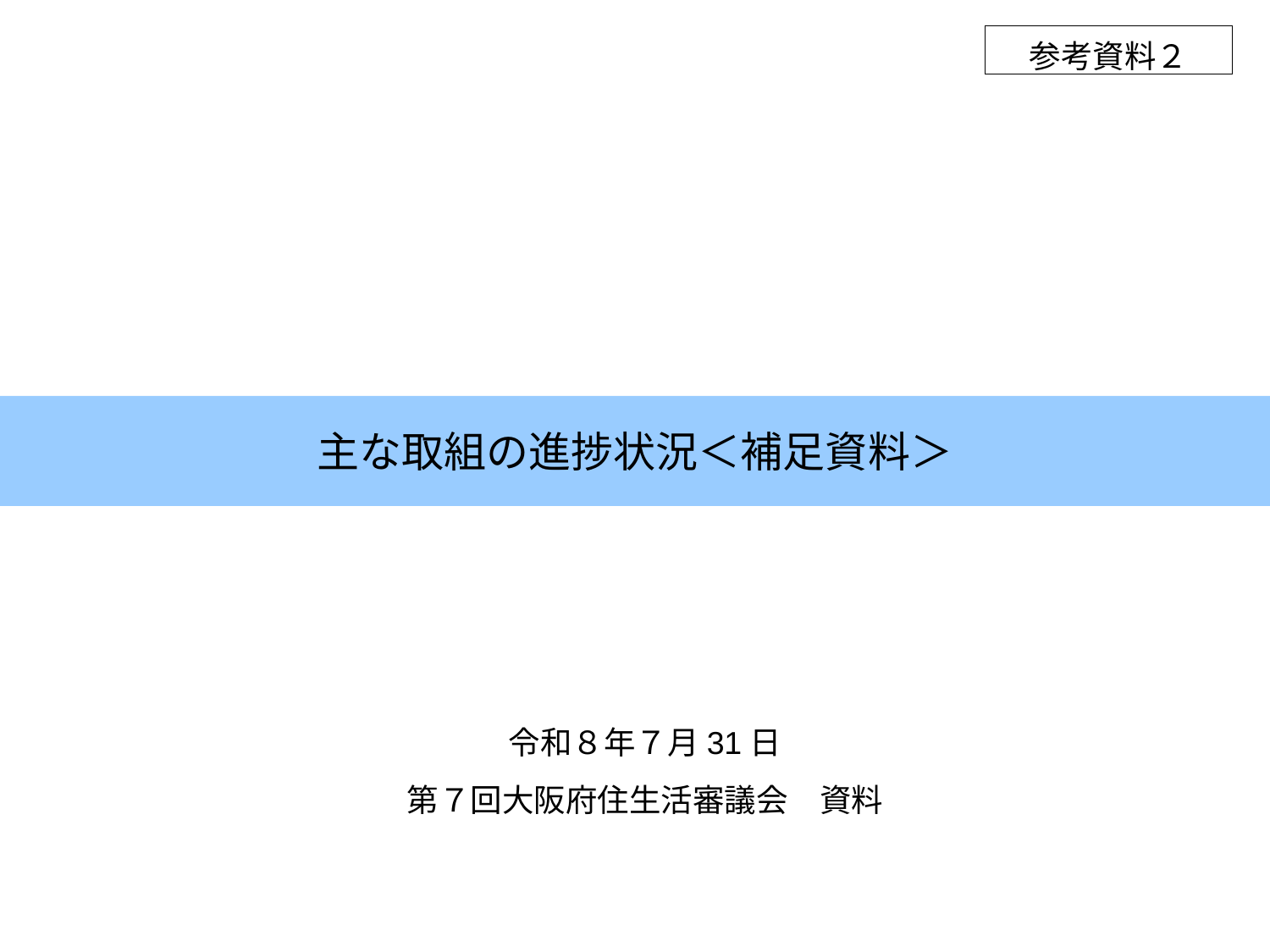

参考資料２
主な取組の進捗状況＜補足資料＞
令和８年７月31日
第７回大阪府住生活審議会　資料